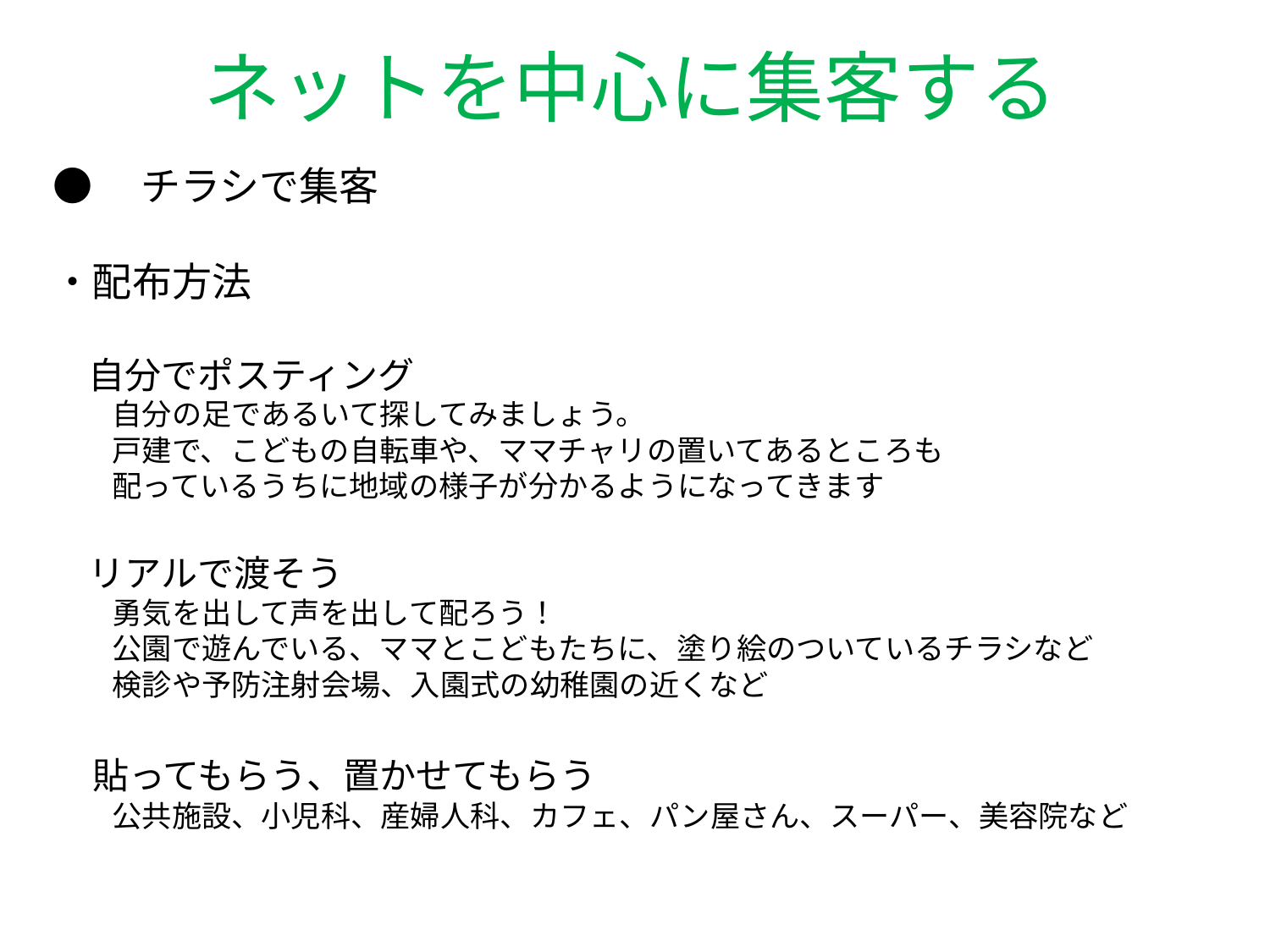

ネットを中心に集客する
# ●　チラシで集客 ・配布方法 　自分でポスティング 　　自分の足であるいて探してみましょう。 　　戸建で、こどもの自転車や、ママチャリの置いてあるところも 　　配っているうちに地域の様子が分かるようになってきます 　リアルで渡そう 　　勇気を出して声を出して配ろう！ 　　公園で遊んでいる、ママとこどもたちに、塗り絵のついているチラシなど 　　検診や予防注射会場、入園式の幼稚園の近くなど 　貼ってもらう、置かせてもらう 　　公共施設、小児科、産婦人科、カフェ、パン屋さん、スーパー、美容院など